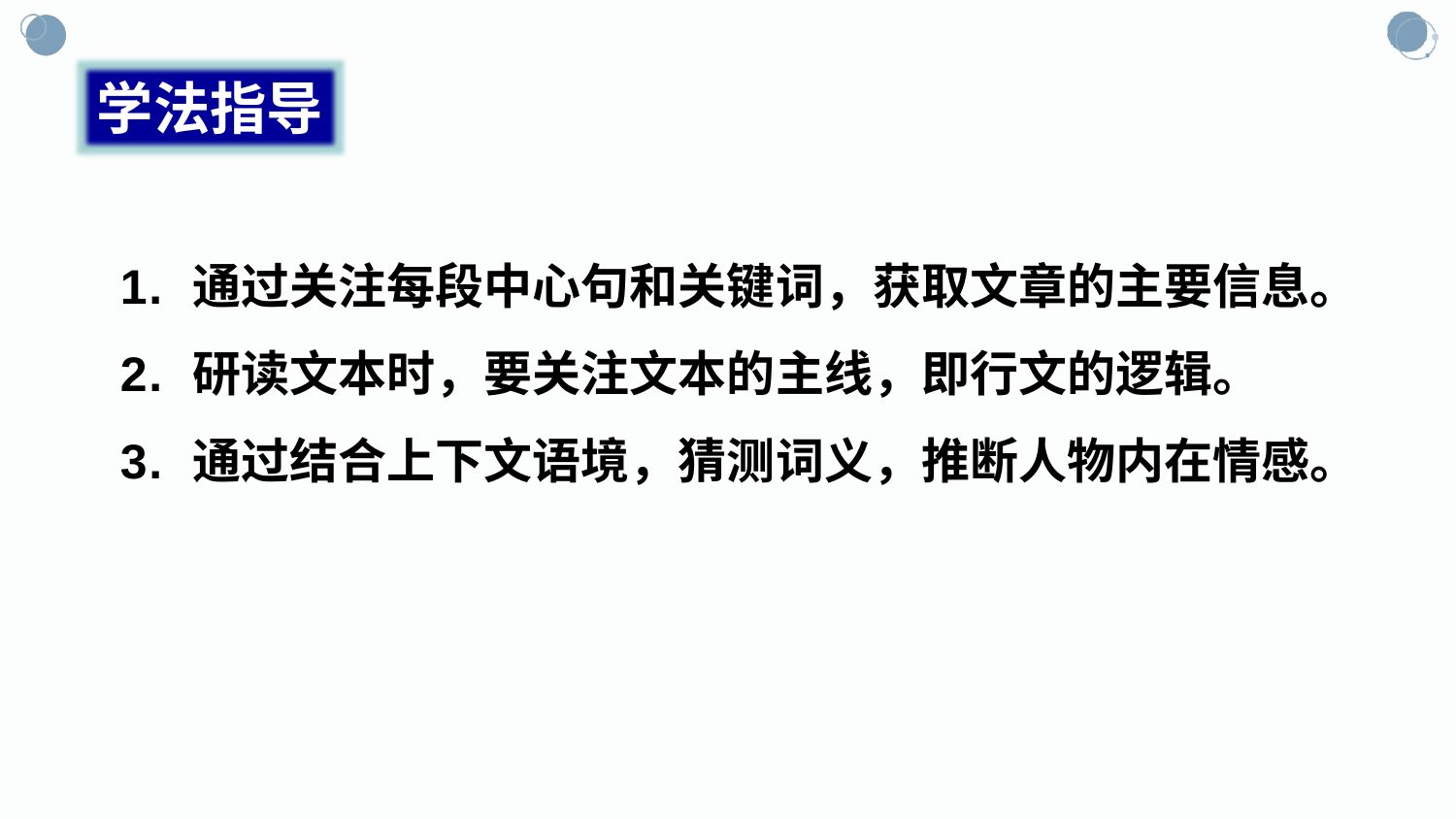

学法指导
通过关注每段中心句和关键词，获取文章的主要信息。
研读文本时，要关注文本的主线，即行文的逻辑。
通过结合上下文语境，猜测词义，推断人物内在情感。